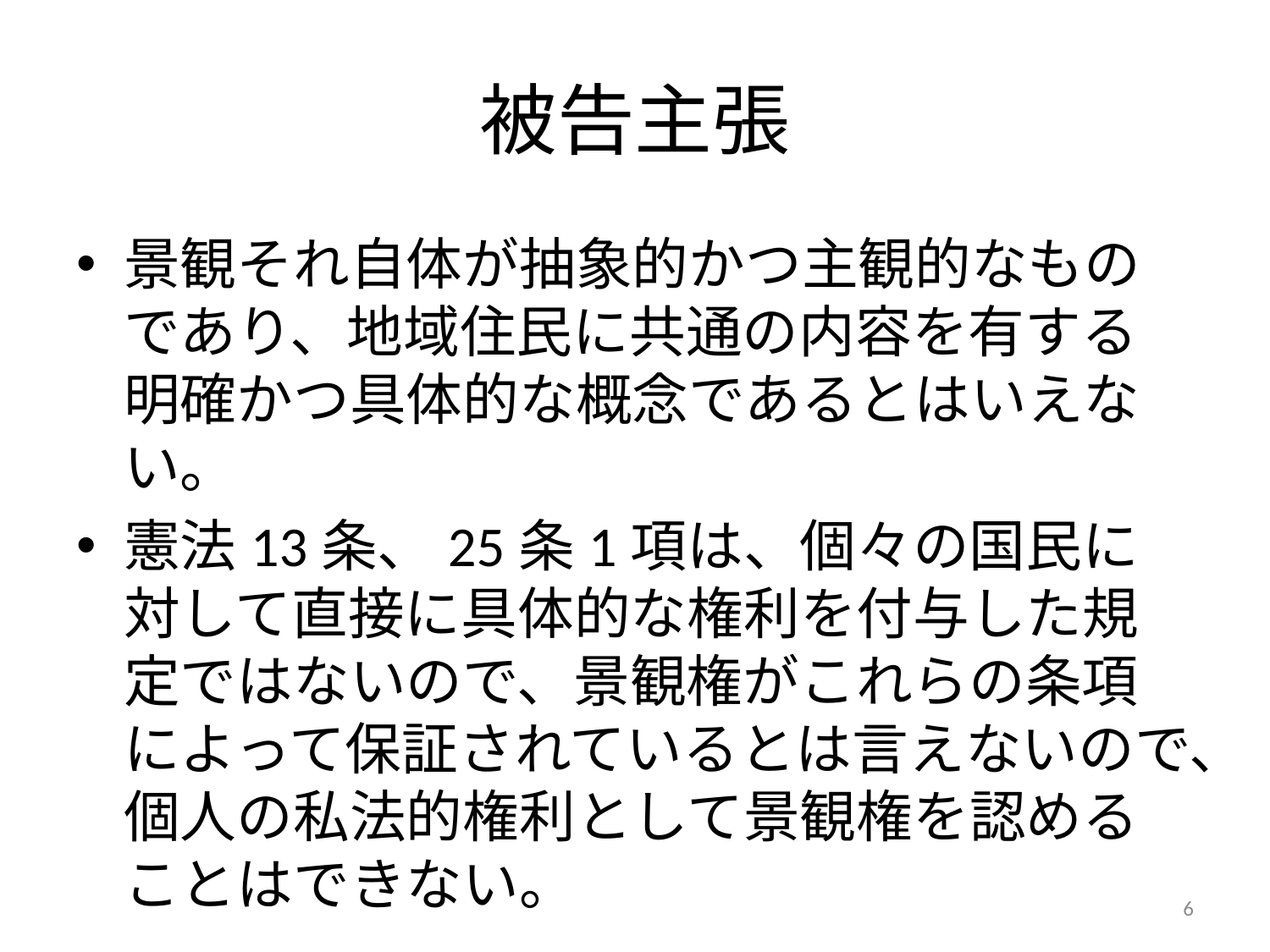

# 被告主張
景観それ自体が抽象的かつ主観的なものであり、地域住民に共通の内容を有する明確かつ具体的な概念であるとはいえない。
憲法13条、25条1項は、個々の国民に対して直接に具体的な権利を付与した規定ではないので、景観権がこれらの条項によって保証されているとは言えないので、個人の私法的権利として景観権を認めることはできない。
6